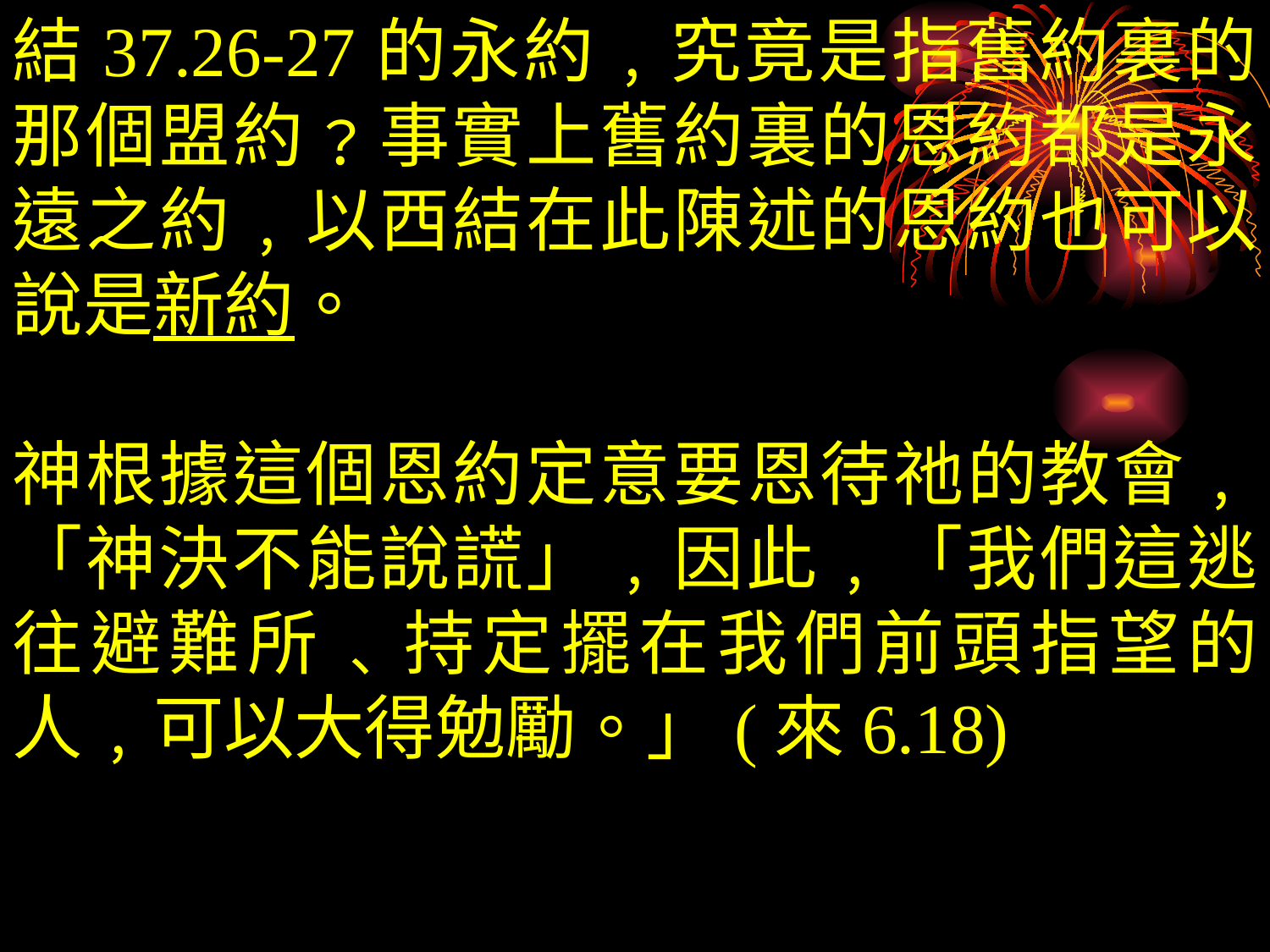

結37.26-27的永約﹐究竟是指舊約裏的那個盟約﹖事實上舊約裏的恩約都是永遠之約﹐以西結在此陳述的恩約也可以說是新約。

神根據這個恩約定意要恩待祂的教會﹐「神決不能說謊」﹐因此﹐「我們這逃往避難所﹑持定擺在我們前頭指望的人﹐可以大得勉勵。」(來6.18)